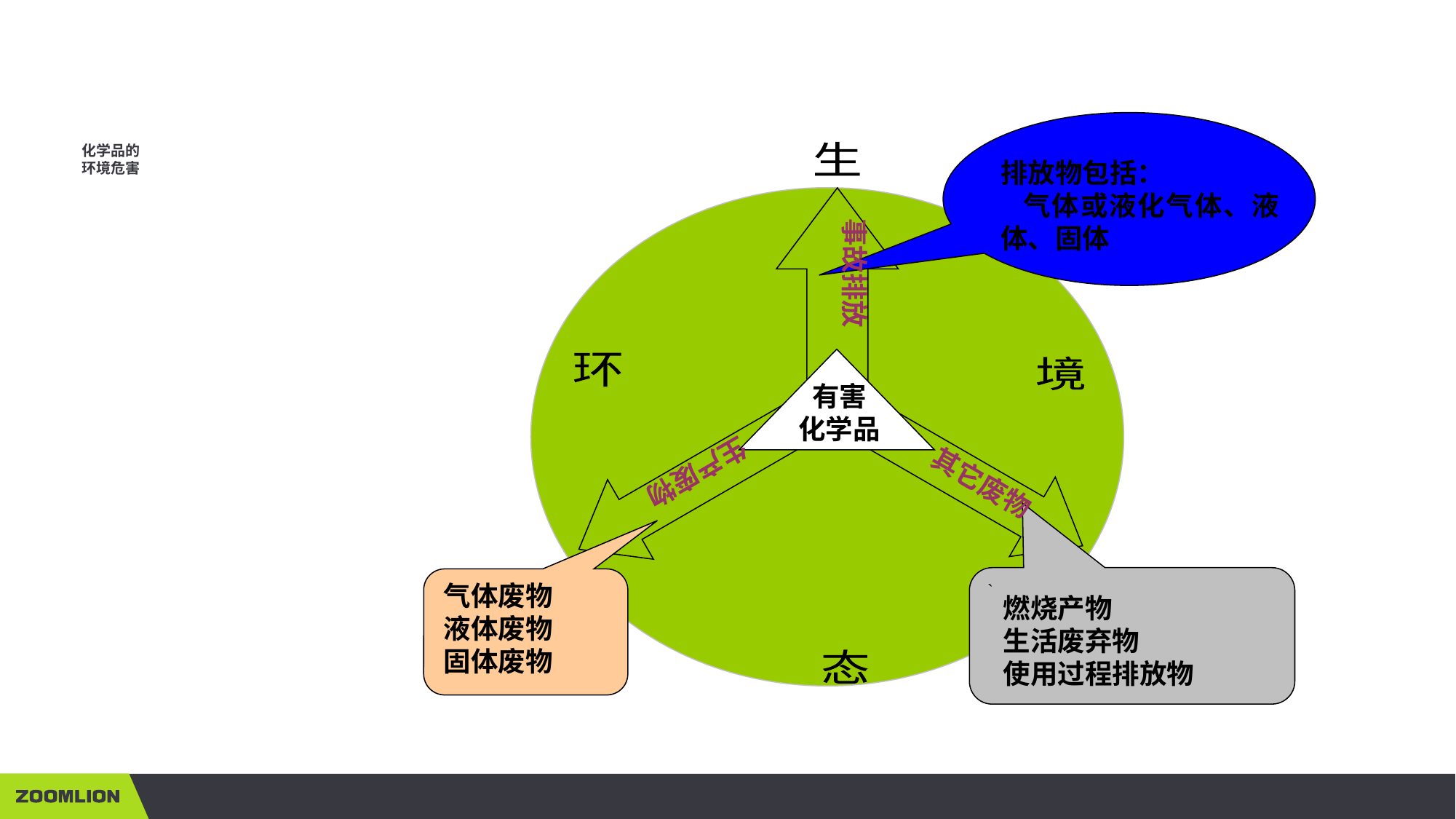

# 化学品的 环境危害
生
排放物包括：
  气体或液化气体、液体、固体

事故排放

环
境
有害
化学品
其它废物
生产废物
`

气体废物
液体废物
固体废物
燃烧产物
生活废弃物
使用过程排放物
态